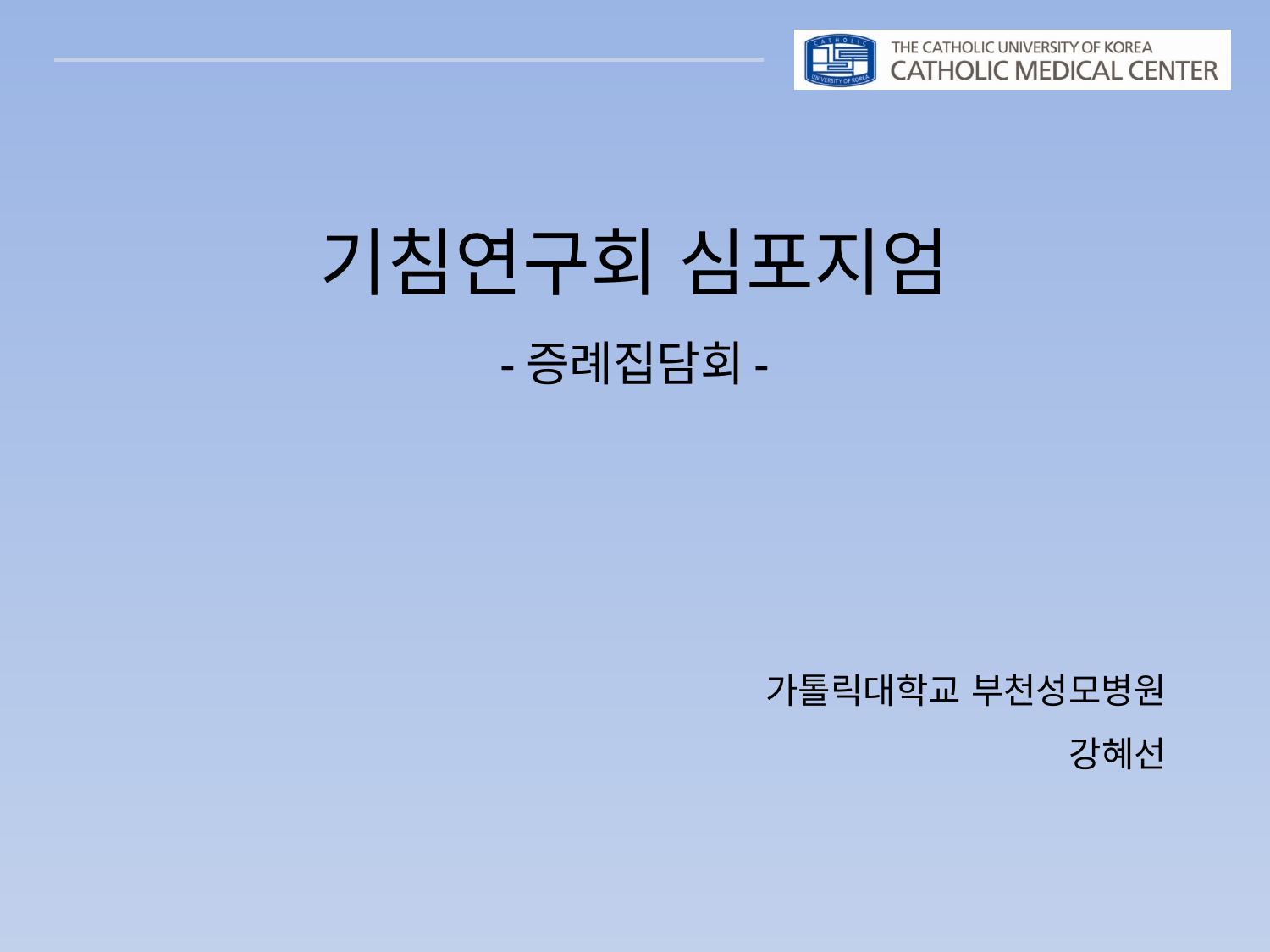

# 기침연구회 심포지엄 -증례집담회-
가톨릭대학교 부천성모병원
강혜선